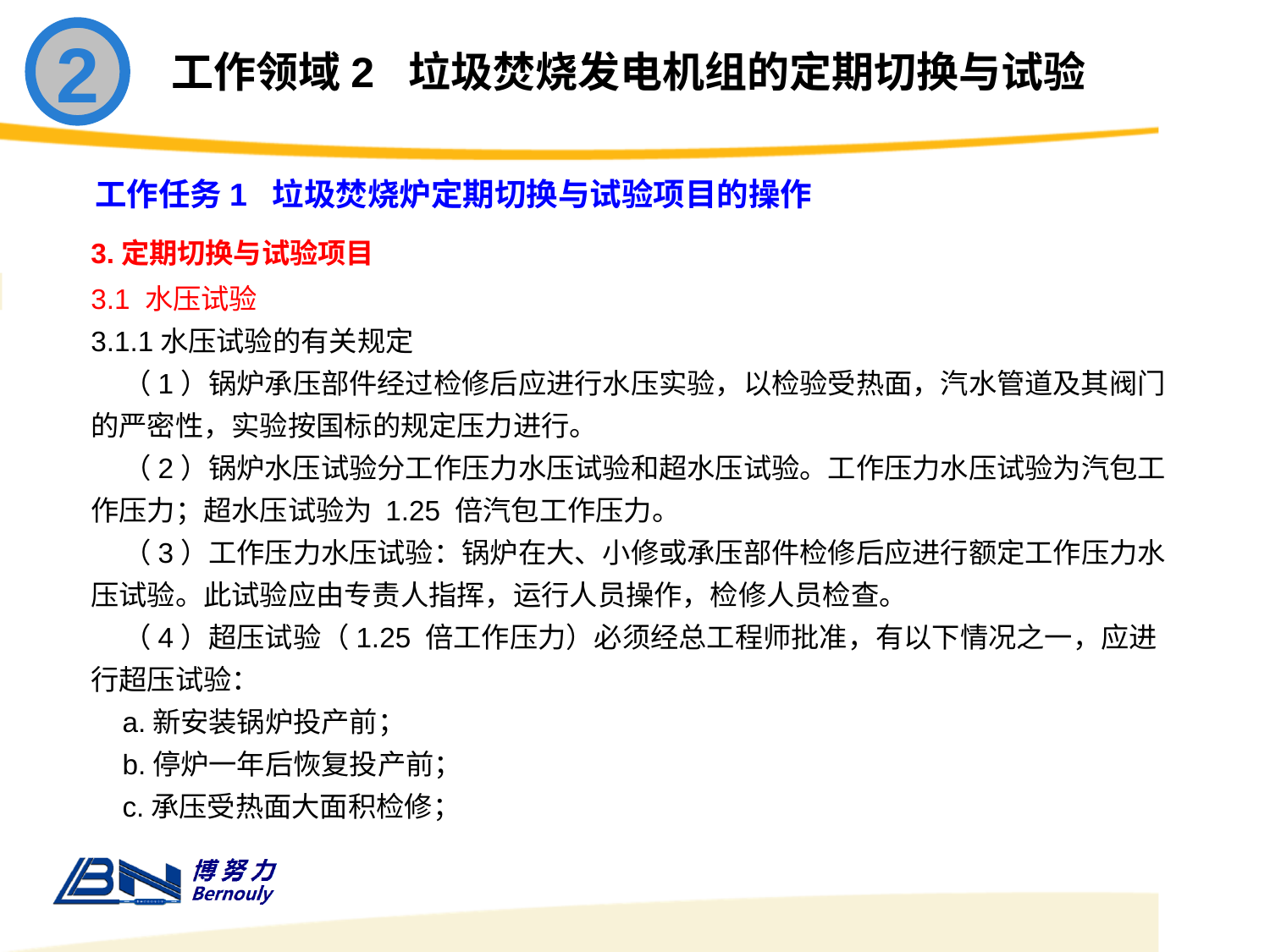

2
工作领域2  垃圾焚烧发电机组的定期切换与试验
工作任务1  垃圾焚烧炉定期切换与试验项目的操作
3.定期切换与试验项目
3.1 水压试验
3.1.1水压试验的有关规定
    （1）锅炉承压部件经过检修后应进行水压实验，以检验受热面，汽水管道及其阀门的严密性，实验按国标的规定压力进行。
    （2）锅炉水压试验分工作压力水压试验和超水压试验。工作压力水压试验为汽包工作压力；超水压试验为 1.25 倍汽包工作压力。
    （3）工作压力水压试验：锅炉在大、小修或承压部件检修后应进行额定工作压力水压试验。此试验应由专责人指挥，运行人员操作，检修人员检查。
    （4）超压试验（1.25 倍工作压力）必须经总工程师批准，有以下情况之一，应进行超压试验：
    a.新安装锅炉投产前；
    b.停炉一年后恢复投产前；
    c.承压受热面大面积检修；